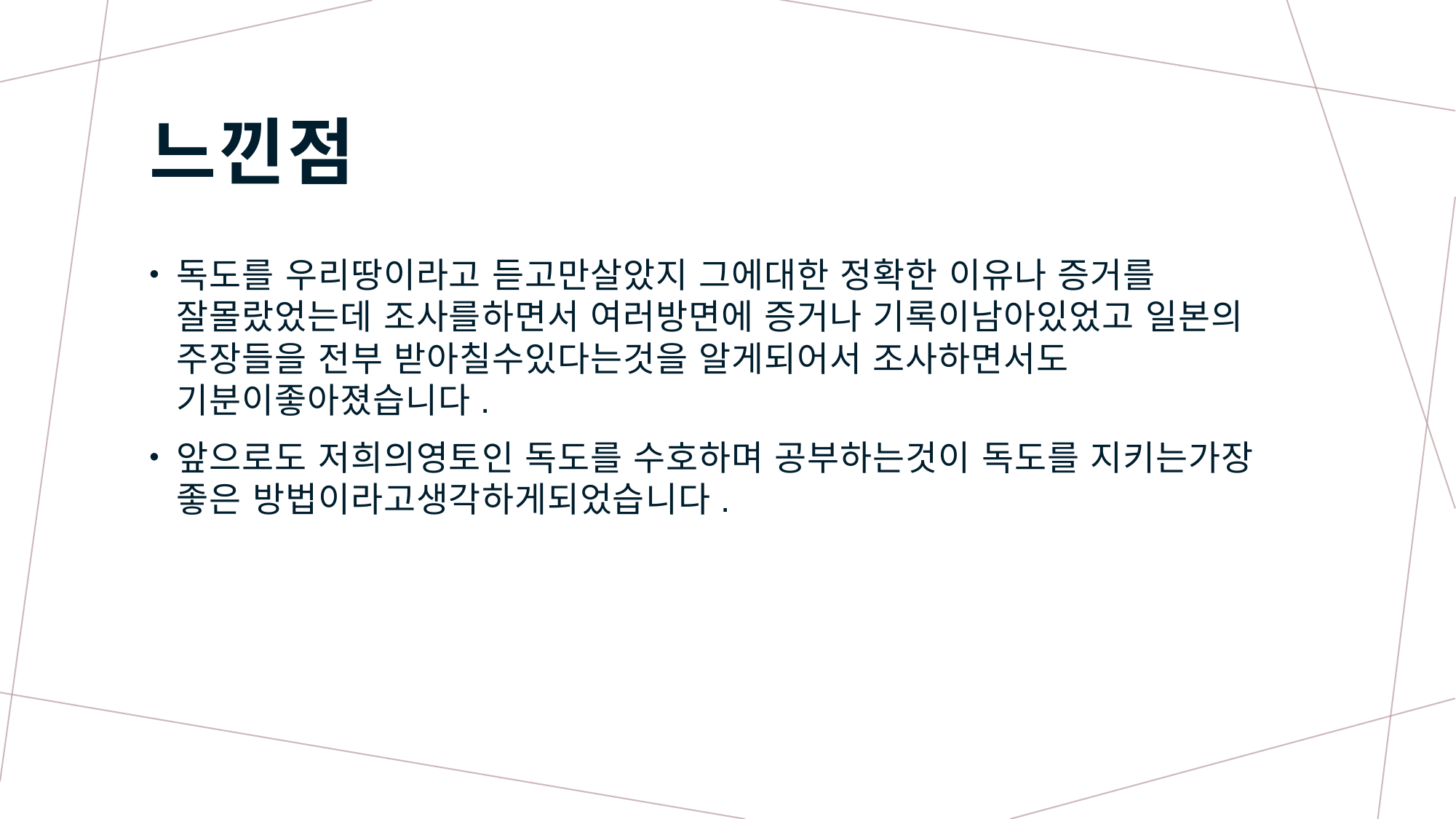

# 느낀점
독도를 우리땅이라고 듣고만살았지 그에대한 정확한 이유나 증거를 잘몰랐었는데 조사를하면서 여러방면에 증거나 기록이남아있었고 일본의 주장들을 전부 받아칠수있다는것을 알게되어서 조사하면서도 기분이좋아졌습니다.
앞으로도 저희의영토인 독도를 수호하며 공부하는것이 독도를 지키는가장 좋은 방법이라고생각하게되었습니다.